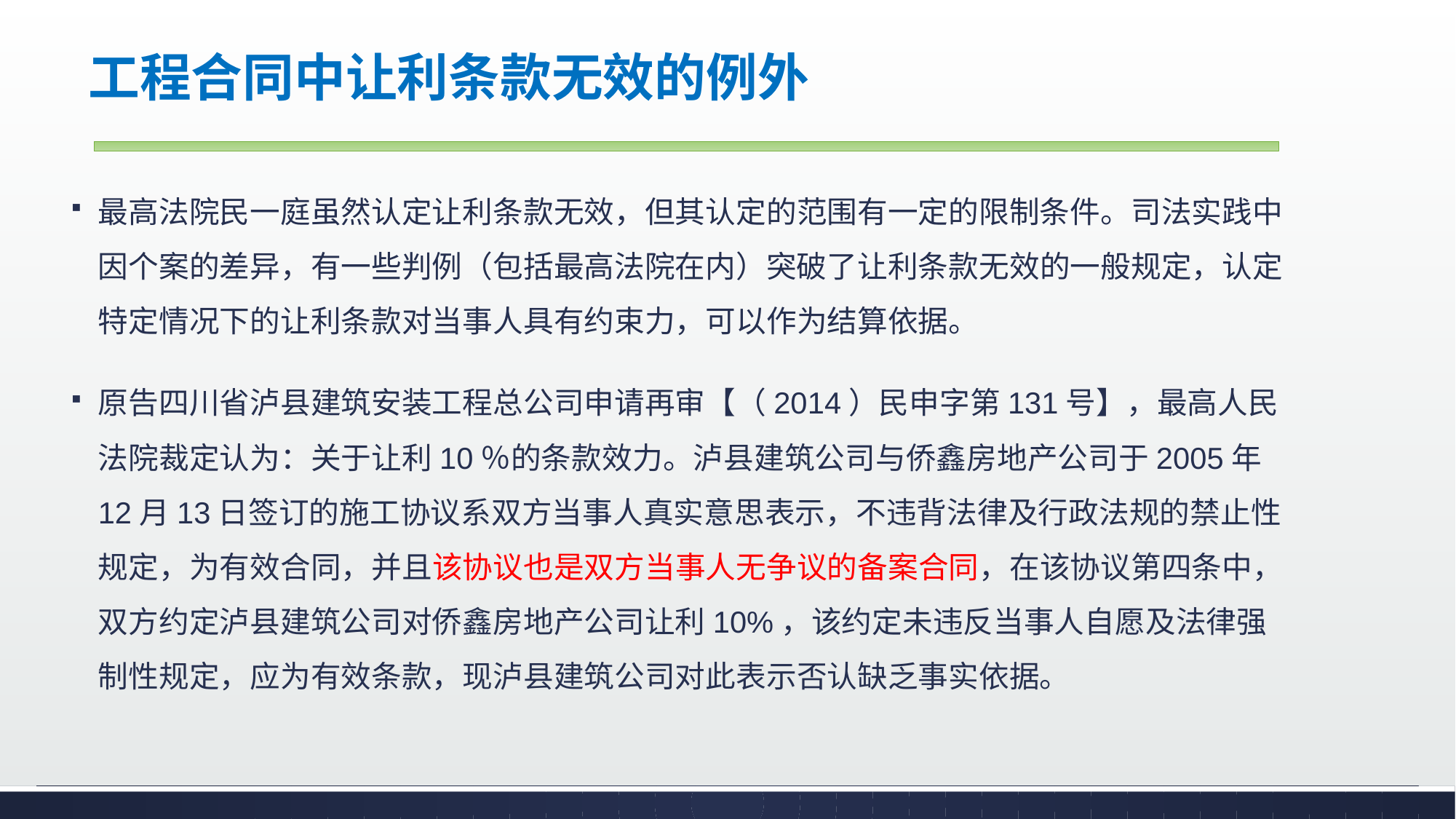

# 工程合同中让利条款无效的例外

最高法院民一庭虽然认定让利条款无效，但其认定的范围有一定的限制条件。司法实践中因个案的差异，有一些判例（包括最高法院在内）突破了让利条款无效的一般规定，认定特定情况下的让利条款对当事人具有约束力，可以作为结算依据。
原告四川省泸县建筑安装工程总公司申请再审【（2014）民申字第131号】，最高人民法院裁定认为：关于让利10％的条款效力。泸县建筑公司与侨鑫房地产公司于2005年12月13日签订的施工协议系双方当事人真实意思表示，不违背法律及行政法规的禁止性规定，为有效合同，并且该协议也是双方当事人无争议的备案合同，在该协议第四条中，双方约定泸县建筑公司对侨鑫房地产公司让利10%，该约定未违反当事人自愿及法律强制性规定，应为有效条款，现泸县建筑公司对此表示否认缺乏事实依据。